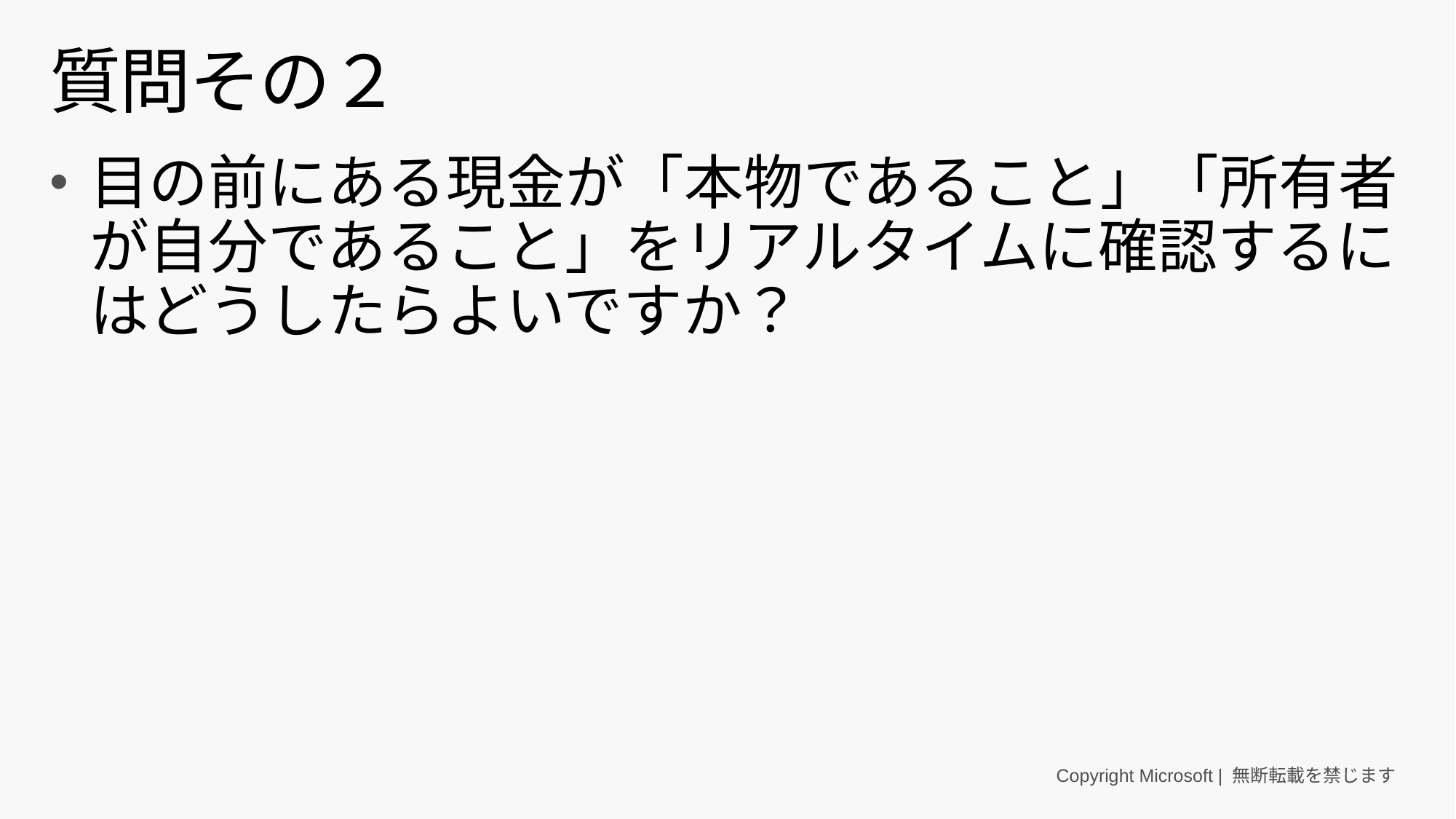

# 質問その２
目の前にある現金が「本物であること」「所有者が自分であること」をリアルタイムに確認するにはどうしたらよいですか？